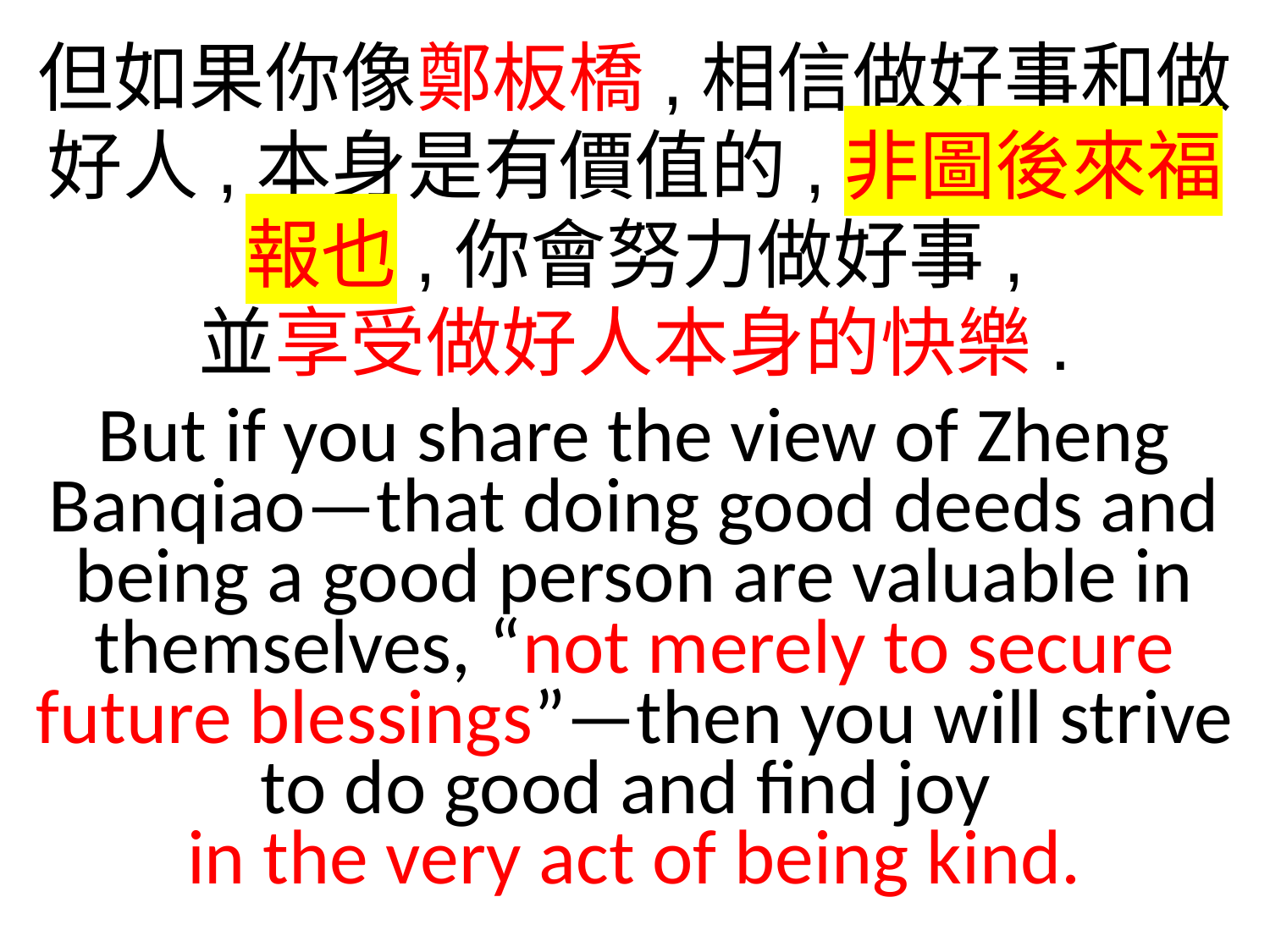

但如果你像鄭板橋,相信做好事和做好人,本身是有價值的,非圖後來福報也,你會努力做好事,
並享受做好人本身的快樂.
But if you share the view of Zheng Banqiao—that doing good deeds and being a good person are valuable in themselves, “not merely to secure future blessings”—then you will strive to do good and find joy
in the very act of being kind.